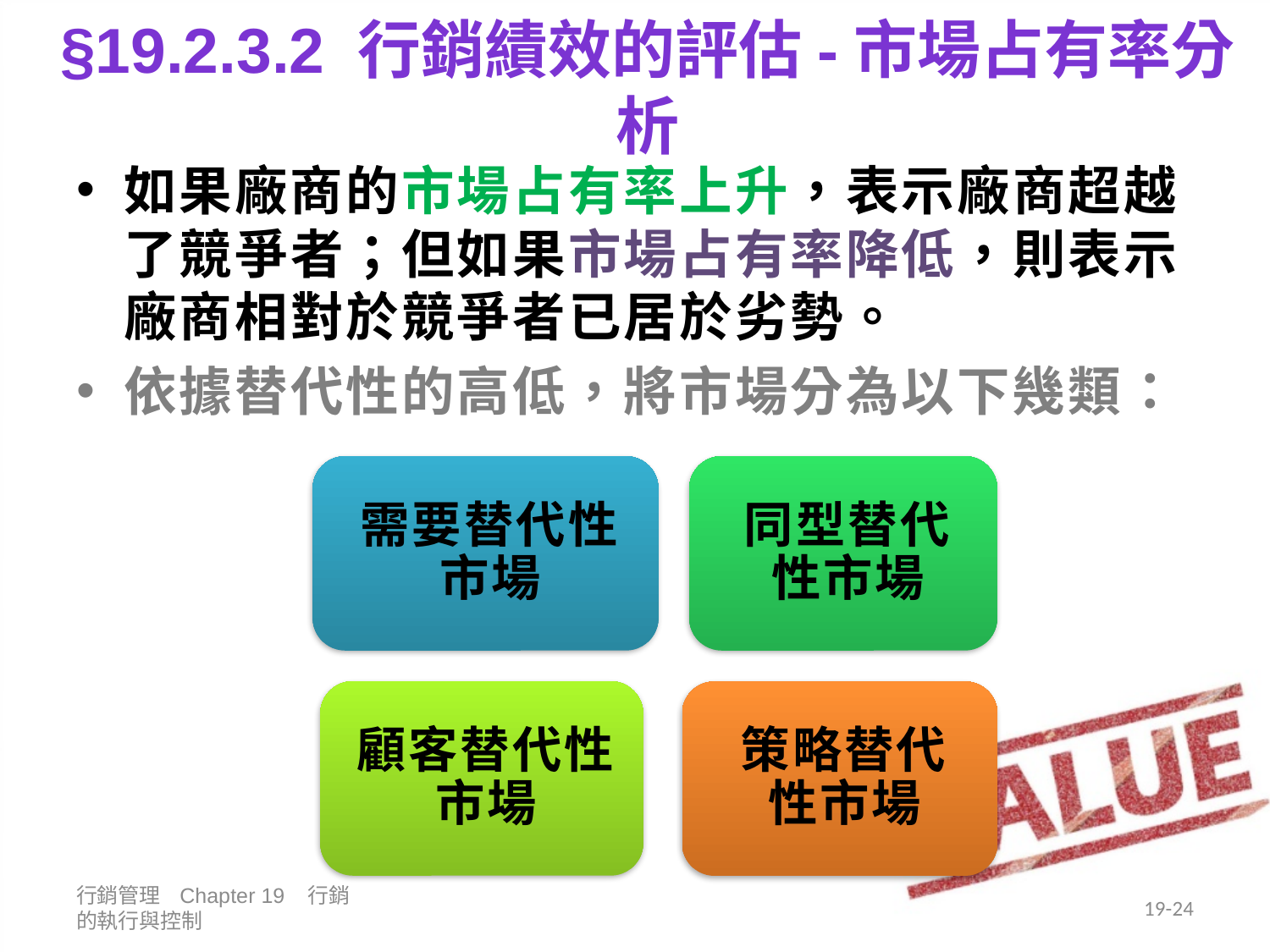

# §19.2.3.2 行銷績效的評估-市場占有率分析
如果廠商的市場占有率上升，表示廠商超越了競爭者；但如果市場占有率降低，則表示廠商相對於競爭者已居於劣勢。
依據替代性的高低，將市場分為以下幾類：
需要替代性市場
同型替代性市場
顧客替代性市場
策略替代性市場
行銷管理   Chapter 19   行銷的執行與控制
19-24